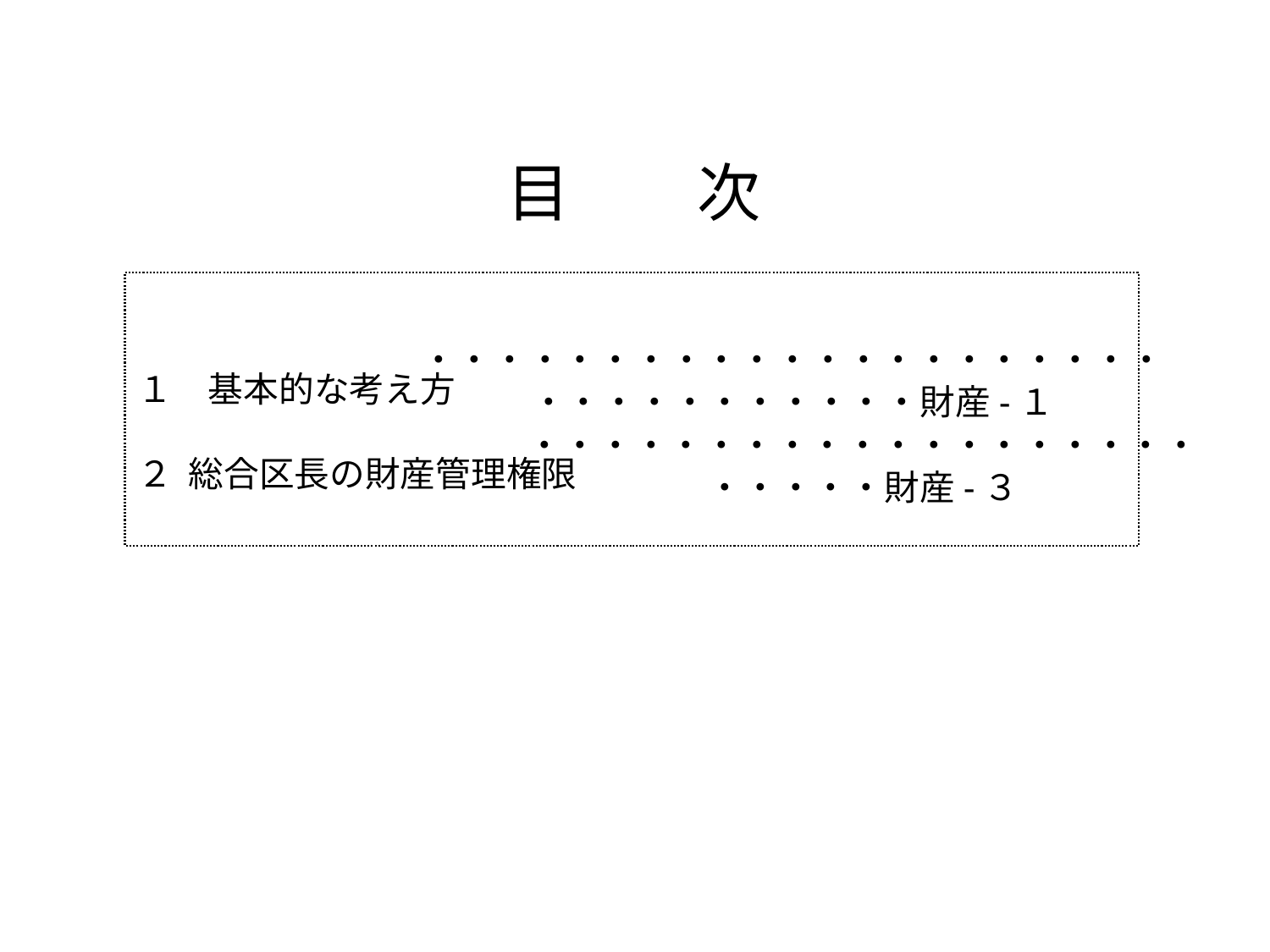

# 目　　次

１　基本的な考え方
２  総合区長の財産管理権限

・・・・・・・・・・・・・・・・・・・・・・・・・・・・・・・・財産-１
・・・・・・・・・・・・・・・・・・・・・・・・財産-３